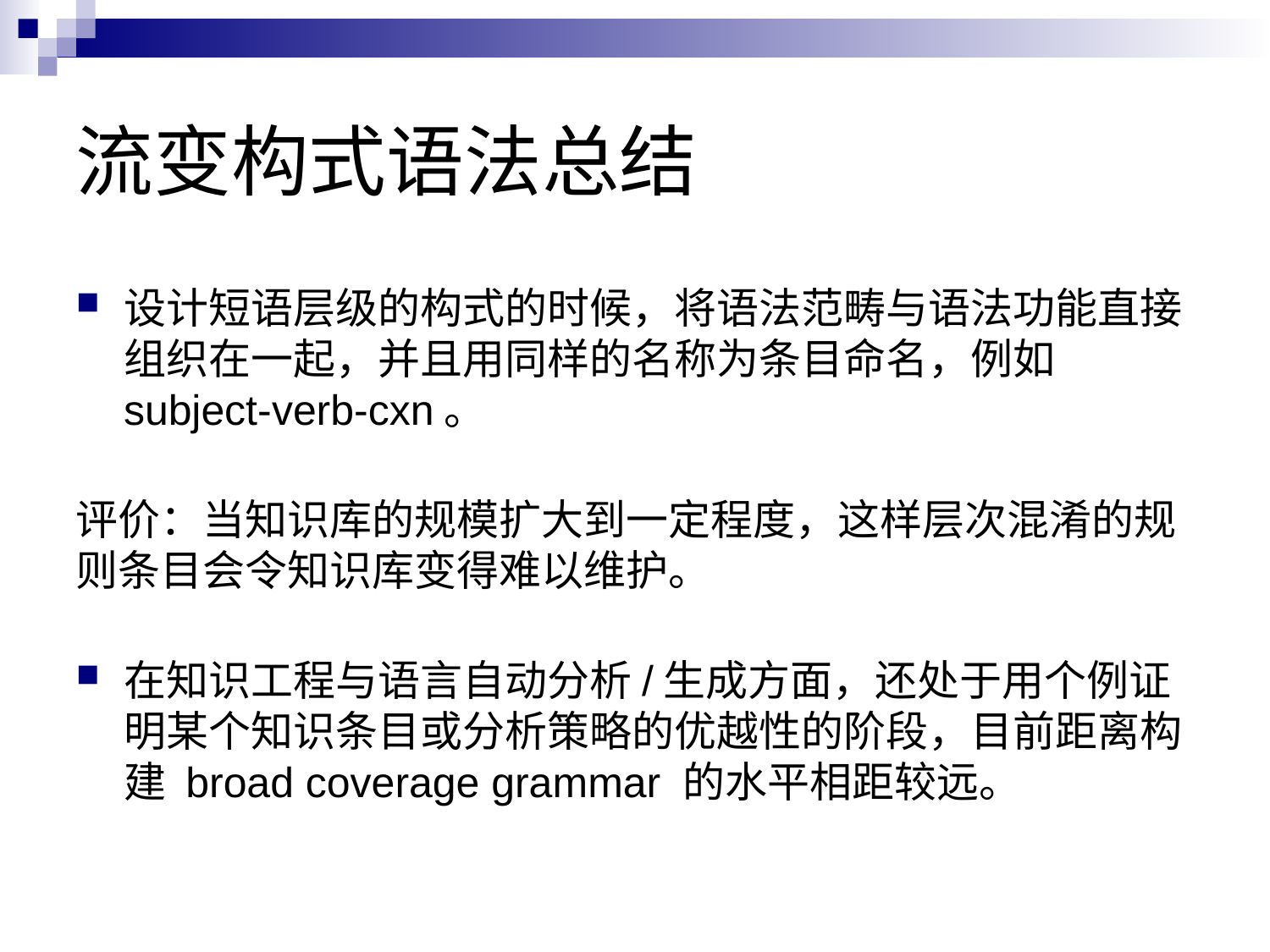

# 流变构式语法总结
设计短语层级的构式的时候，将语法范畴与语法功能直接组织在一起，并且用同样的名称为条目命名，例如 subject-verb-cxn。

评价：当知识库的规模扩大到一定程度，这样层次混淆的规则条目会令知识库变得难以维护。

在知识工程与语言自动分析/生成方面，还处于用个例证明某个知识条目或分析策略的优越性的阶段，目前距离构建 broad coverage grammar 的水平相距较远。